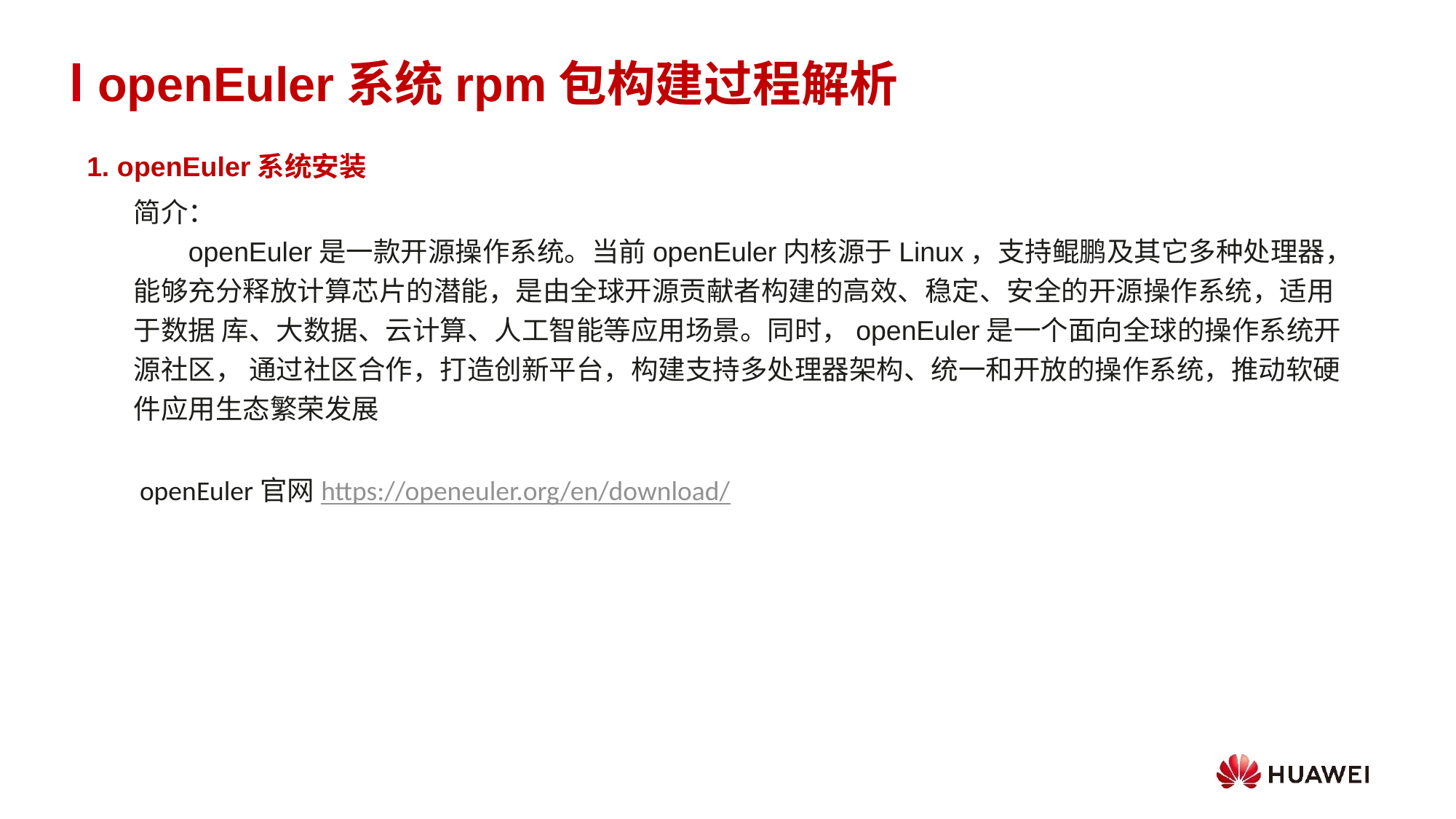

openEuler系统rpm包构建过程解析
1. openEuler系统安装
简介：
openEuler是一款开源操作系统。当前openEuler内核源于Linux，支持鲲鹏及其它多种处理器，能够充分释放计算芯片的潜能，是由全球开源贡献者构建的高效、稳定、安全的开源操作系统，适用于数据 库、大数据、云计算、人工智能等应用场景。同时，openEuler是一个面向全球的操作系统开源社区， 通过社区合作，打造创新平台，构建支持多处理器架构、统一和开放的操作系统，推动软硬件应用生态繁荣发展
openEuler官网https://openeuler.org/en/download/